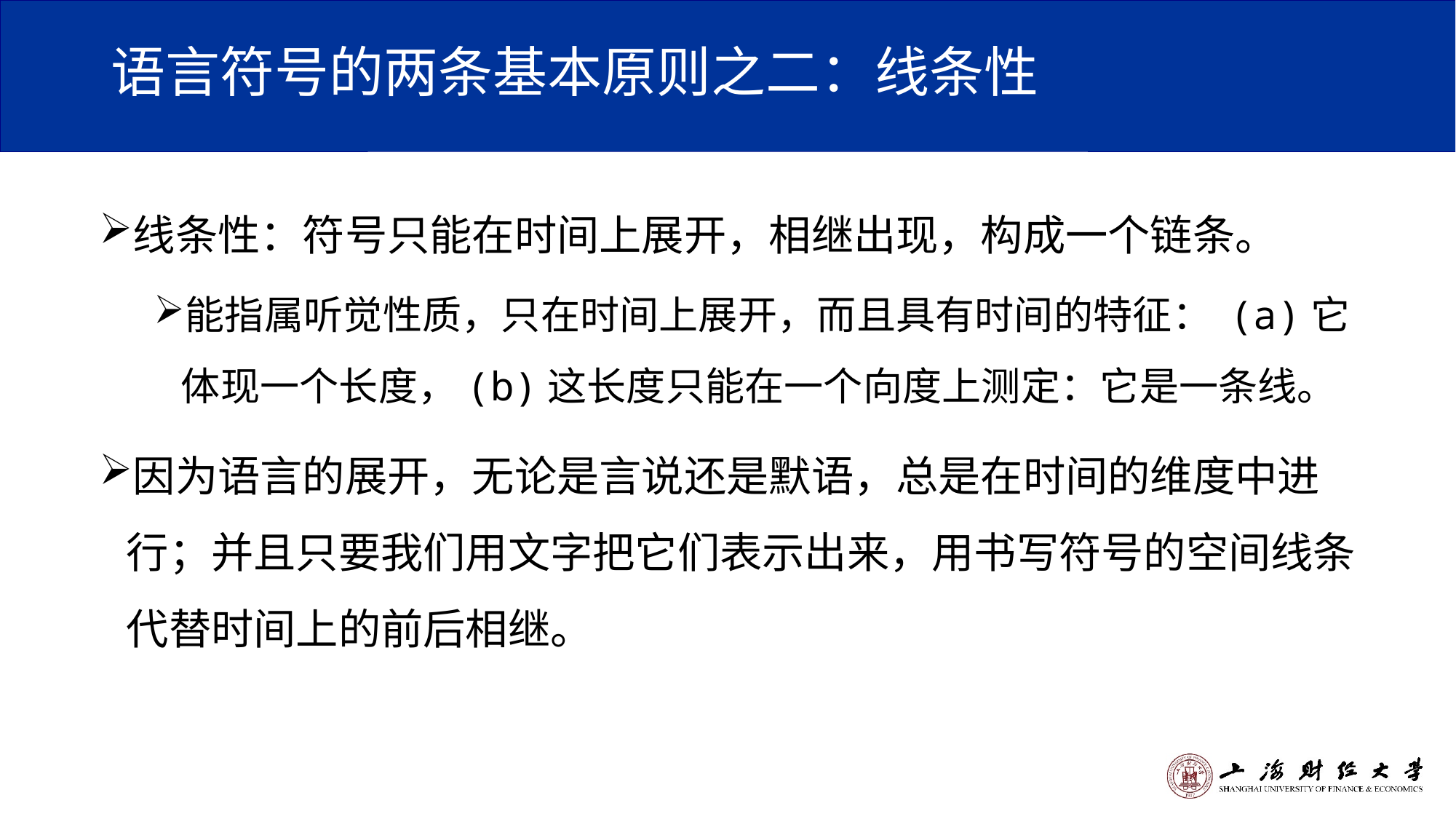

# 语言符号的两条基本原则之二：线条性
线条性：符号只能在时间上展开，相继出现，构成一个链条。
能指属听觉性质，只在时间上展开，而且具有时间的特征： (a)它体现一个长度，(b)这长度只能在一个向度上测定：它是一条线。
因为语言的展开，无论是言说还是默语，总是在时间的维度中进行；并且只要我们用文字把它们表示出来，用书写符号的空间线条代替时间上的前后相继。